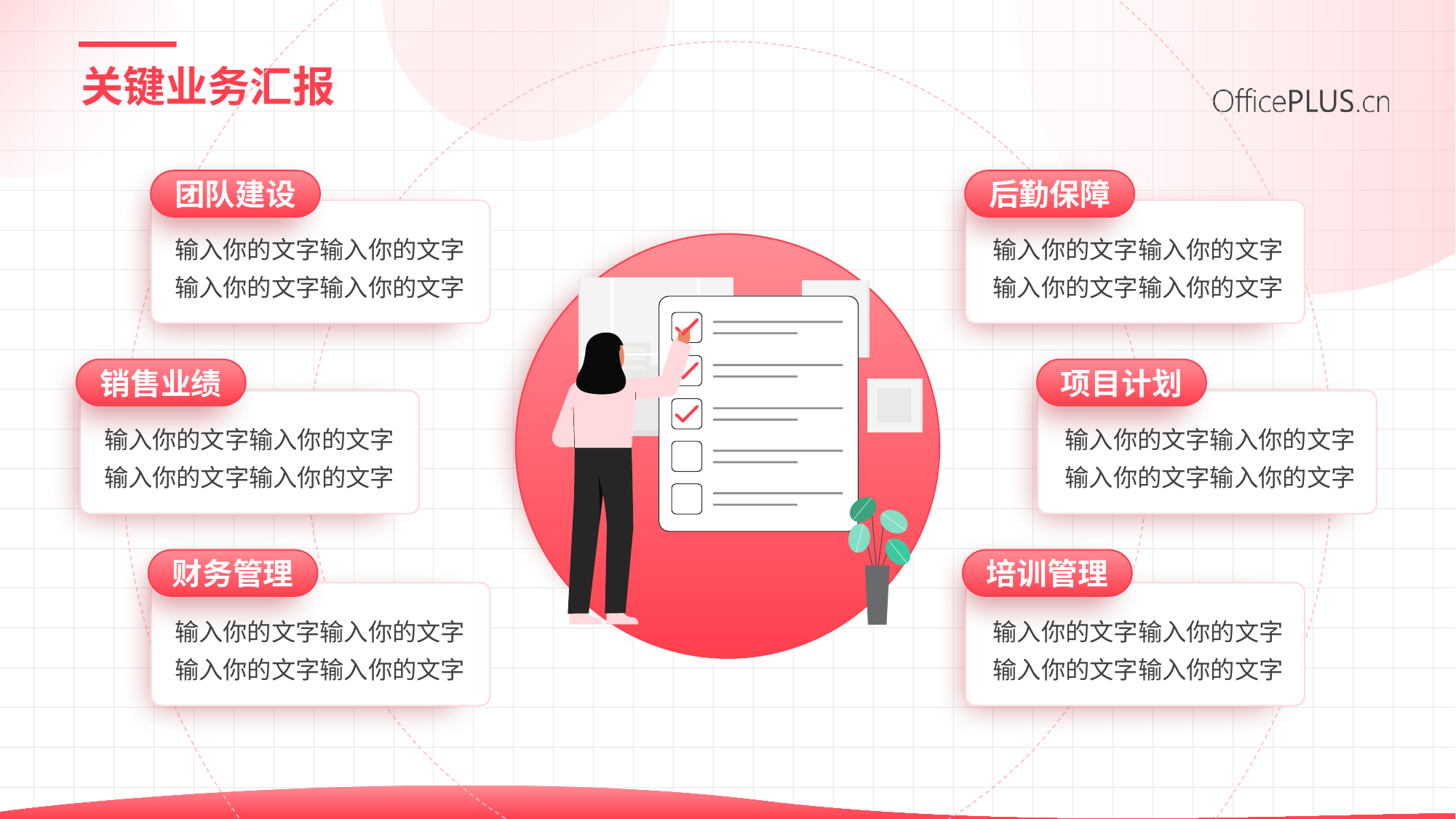

# 关键业务汇报
团队建设
后勤保障

输入你的文字输入你的文字
输入你的文字输入你的文字
输入你的文字输入你的文字
输入你的文字输入你的文字

销售业绩
项目计划

输入你的文字输入你的文字
输入你的文字输入你的文字
输入你的文字输入你的文字
输入你的文字输入你的文字
财务管理
培训管理

输入你的文字输入你的文字
输入你的文字输入你的文字
输入你的文字输入你的文字
输入你的文字输入你的文字